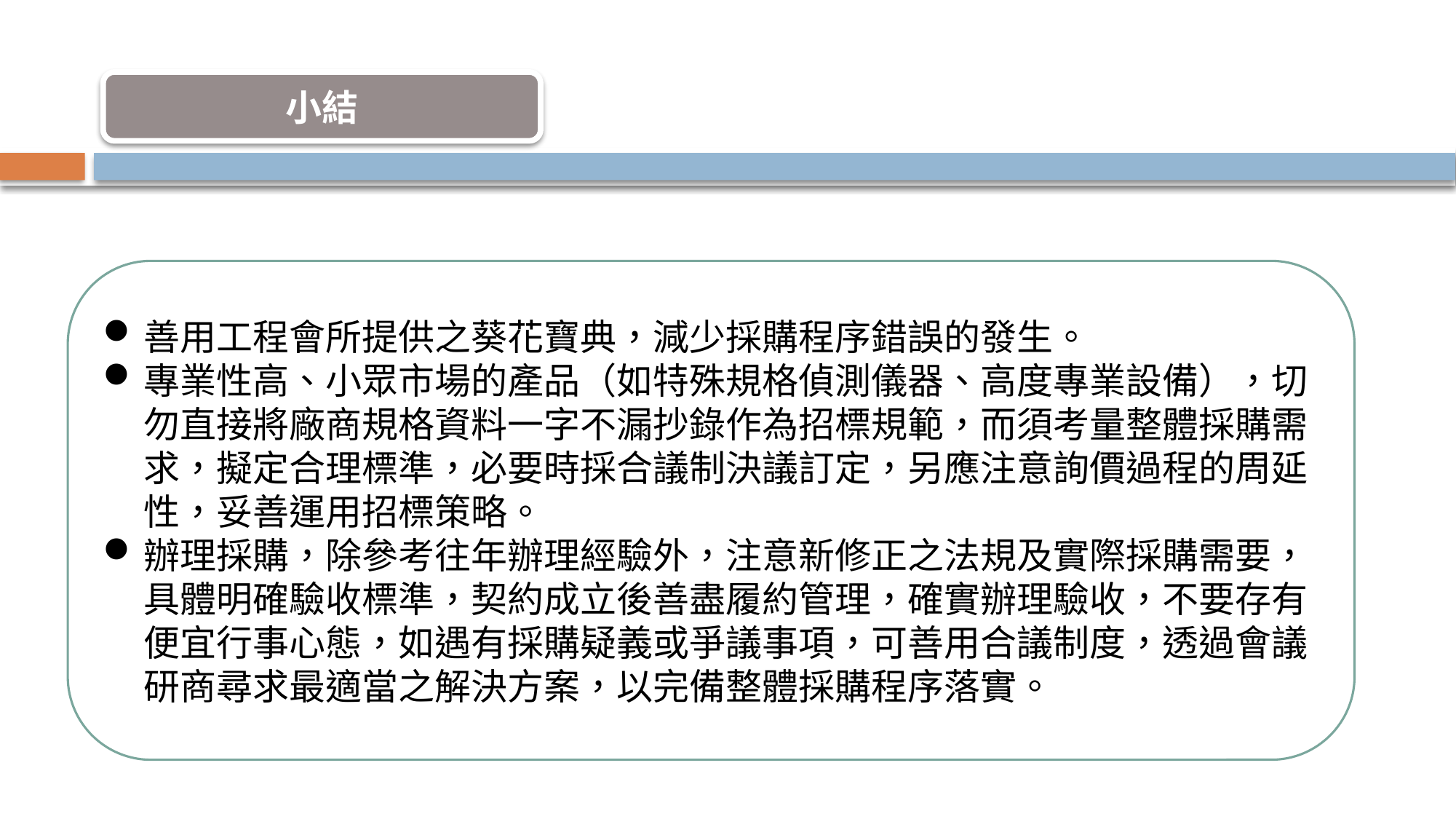

小結
善用工程會所提供之葵花寶典，減少採購程序錯誤的發生。
專業性高、小眾市場的產品（如特殊規格偵測儀器、高度專業設備），切勿直接將廠商規格資料一字不漏抄錄作為招標規範，而須考量整體採購需求，擬定合理標準，必要時採合議制決議訂定，另應注意詢價過程的周延性，妥善運用招標策略。
辦理採購，除參考往年辦理經驗外，注意新修正之法規及實際採購需要，具體明確驗收標準，契約成立後善盡履約管理，確實辦理驗收，不要存有便宜行事心態，如遇有採購疑義或爭議事項，可善用合議制度，透過會議研商尋求最適當之解決方案，以完備整體採購程序落實。